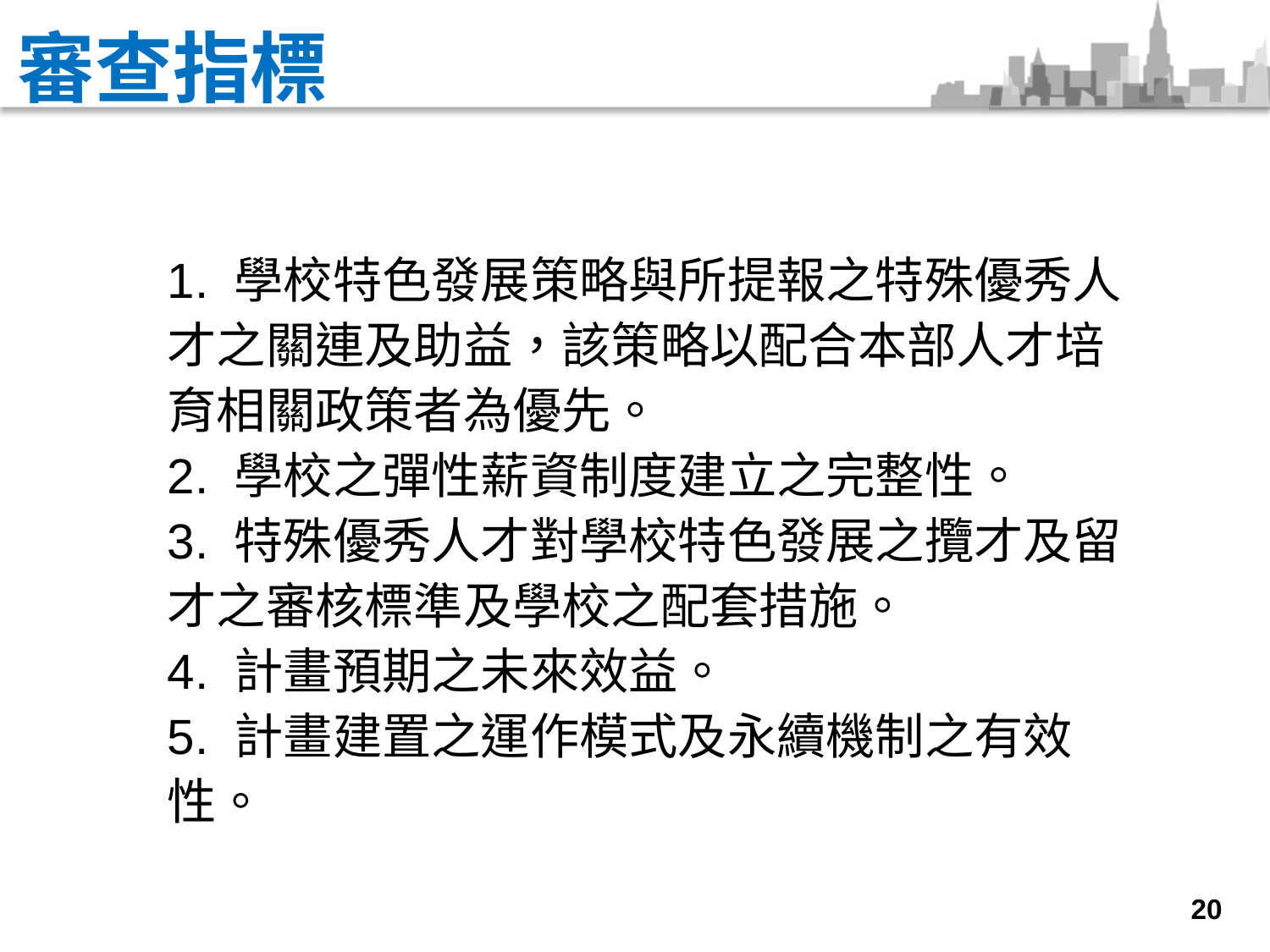

# 審查指標
1. 學校特色發展策略與所提報之特殊優秀人才之關連及助益，該策略以配合本部人才培育相關政策者為優先。
2. 學校之彈性薪資制度建立之完整性。
3. 特殊優秀人才對學校特色發展之攬才及留才之審核標準及學校之配套措施。
4. 計畫預期之未來效益。
5. 計畫建置之運作模式及永續機制之有效性。
20